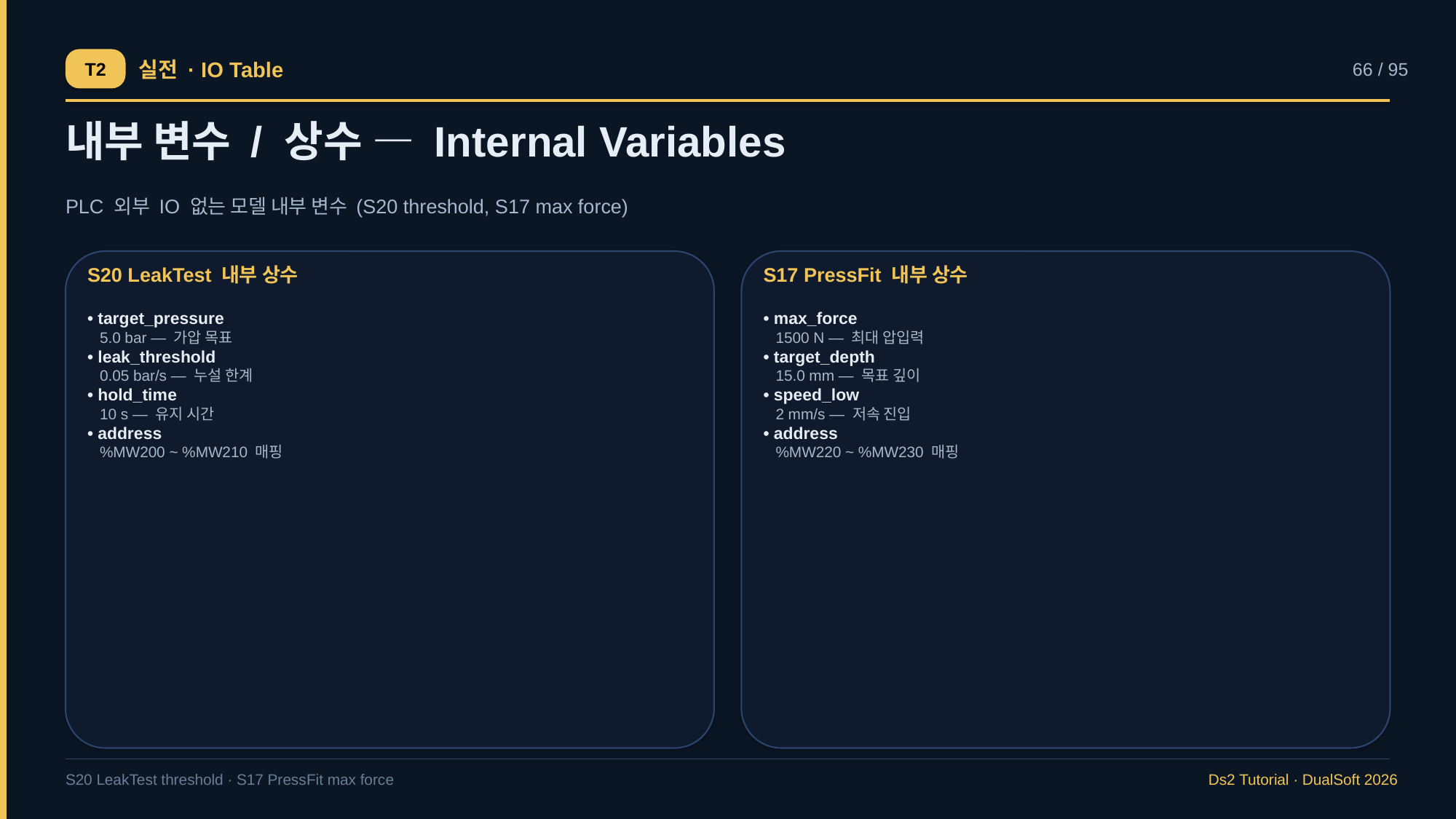

T2
실전 · IO Table
66 / 95
내부 변수 / 상수 — Internal Variables
PLC 외부 IO 없는 모델 내부 변수 (S20 threshold, S17 max force)

S20 LeakTest 내부 상수
S17 PressFit 내부 상수
• target_pressure
   5.0 bar — 가압 목표
• leak_threshold
   0.05 bar/s — 누설 한계
• hold_time
   10 s — 유지 시간
• address
   %MW200 ~ %MW210 매핑
• max_force
   1500 N — 최대 압입력
• target_depth
   15.0 mm — 목표 깊이
• speed_low
   2 mm/s — 저속 진입
• address
   %MW220 ~ %MW230 매핑
S20 LeakTest threshold · S17 PressFit max force
Ds2 Tutorial · DualSoft 2026